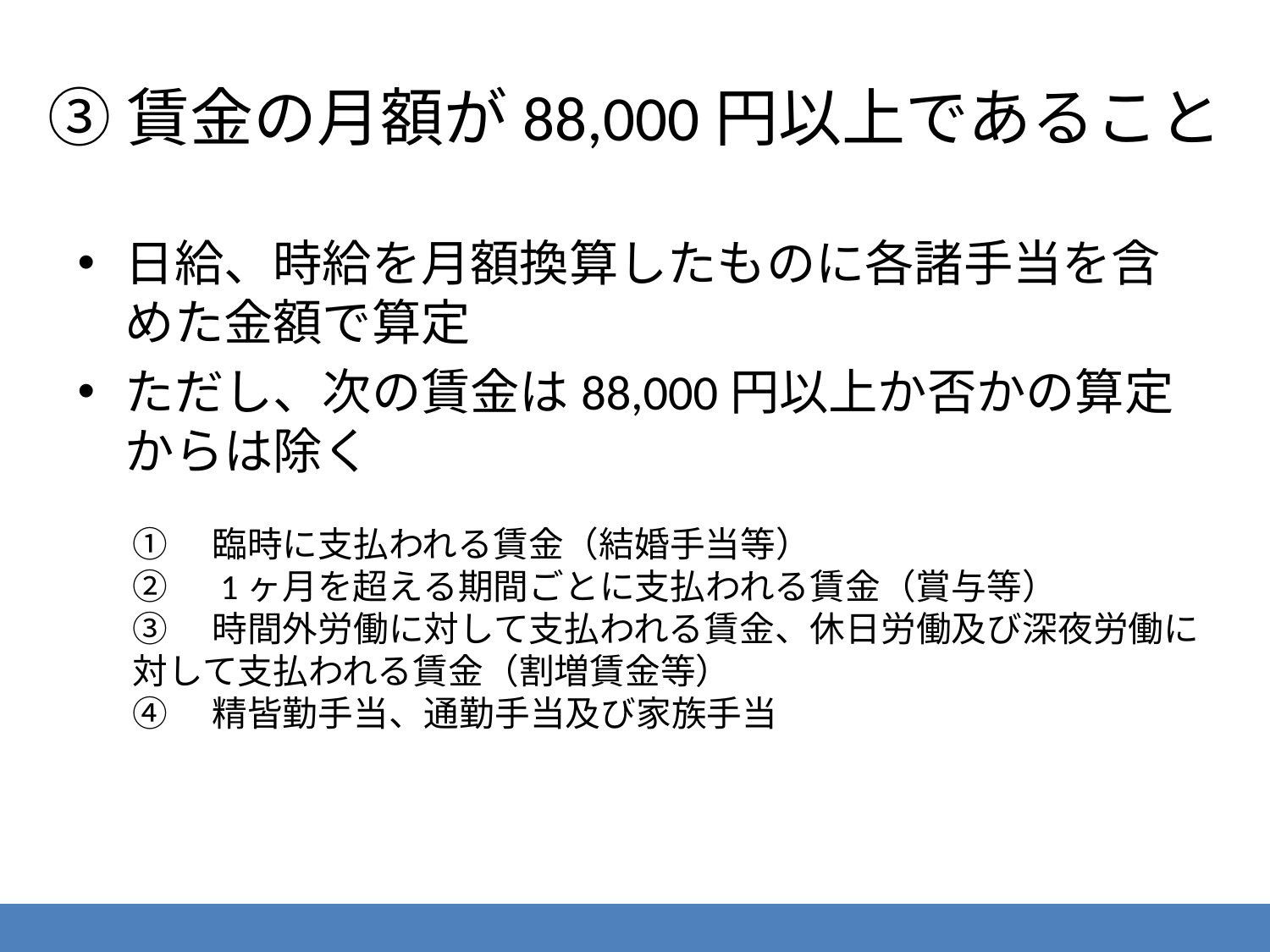

# ③賃金の月額が88,000円以上であること
日給、時給を月額換算したものに各諸手当を含めた金額で算定
ただし、次の賃金は88,000円以上か否かの算定からは除く
①　臨時に支払われる賃金（結婚手当等）
②　1ヶ月を超える期間ごとに支払われる賃金（賞与等）
③　時間外労働に対して支払われる賃金、休日労働及び深夜労働に対して支払われる賃金（割増賃金等）
④　精皆勤手当、通勤手当及び家族手当